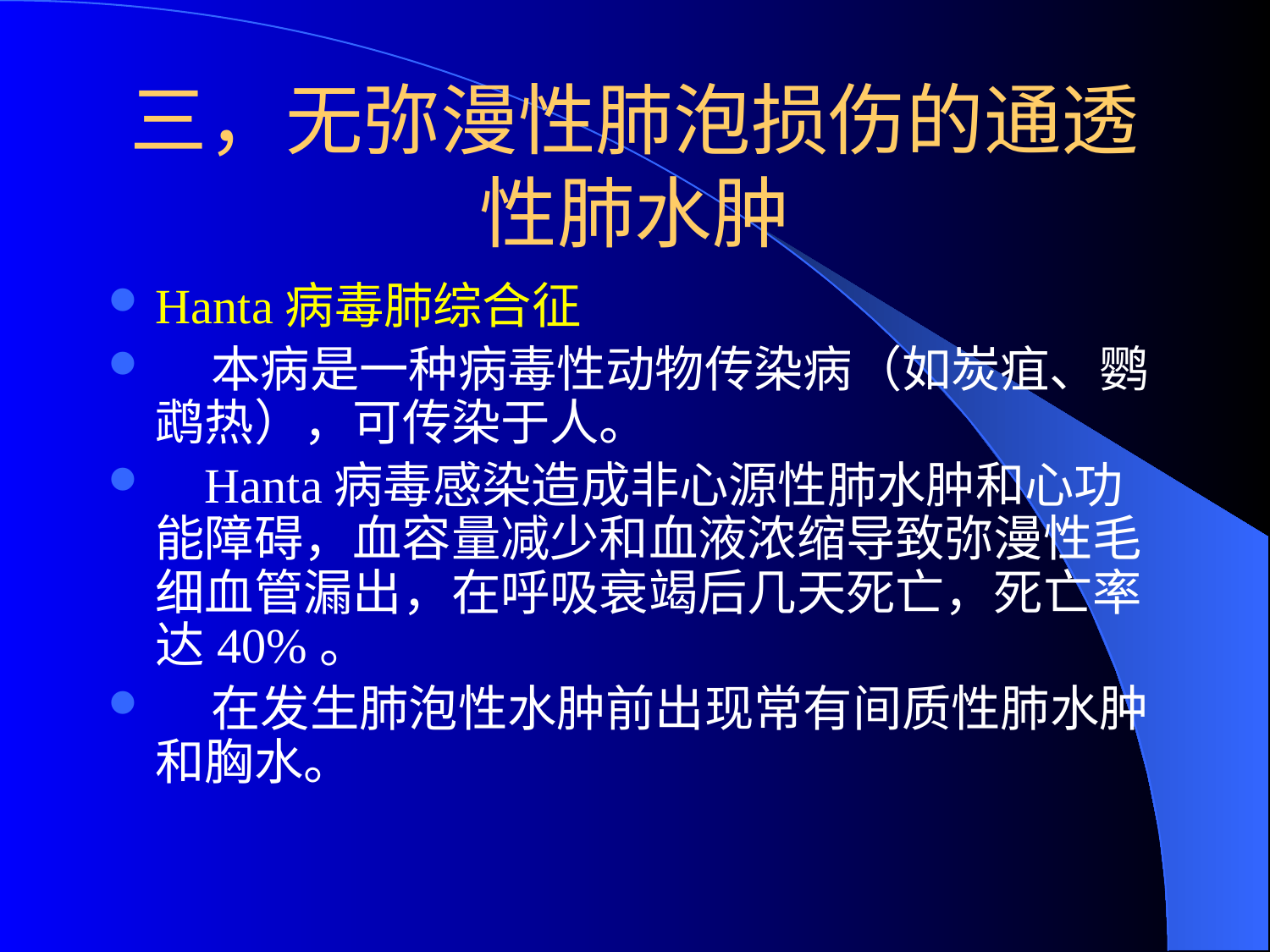

# 三，无弥漫性肺泡损伤的通透性肺水肿
Hanta病毒肺综合征
    本病是一种病毒性动物传染病（如炭疽、鹦鹉热），可传染于人。
    Hanta病毒感染造成非心源性肺水肿和心功能障碍，血容量减少和血液浓缩导致弥漫性毛细血管漏出，在呼吸衰竭后几天死亡，死亡率达40%。
    在发生肺泡性水肿前出现常有间质性肺水肿和胸水。